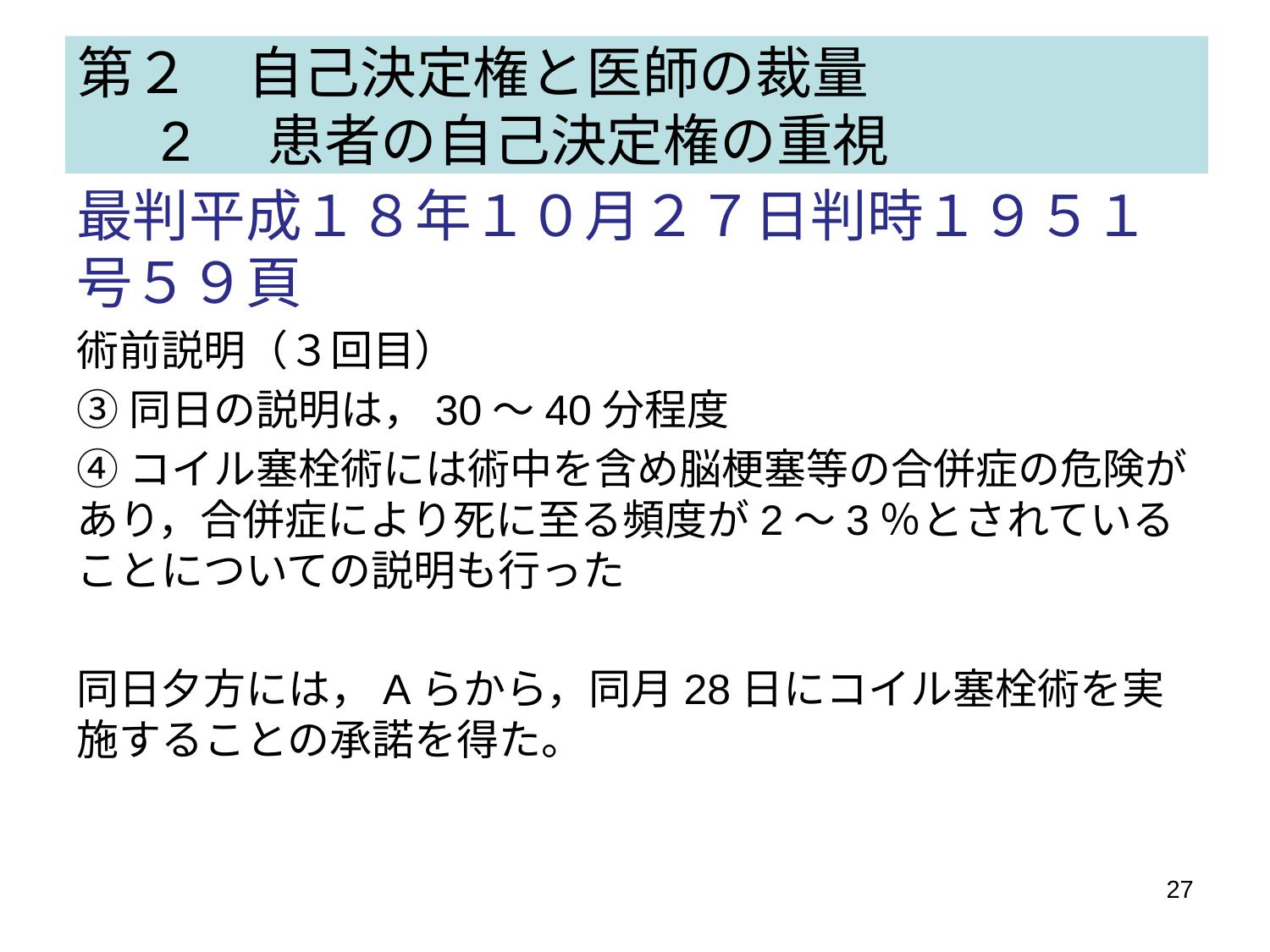

# 第２　自己決定権と医師の裁量 　 2    患者の自己決定権の重視
最判平成１８年１０月２７日判時１９５１号５９頁
術前説明（３回目）
③同日の説明は，30〜40分程度
④コイル塞栓術には術中を含め脳梗塞等の合併症の危険があり，合併症により死に至る頻度が2〜3％とされていることについての説明も行った

同日夕方には，Aらから，同月28日にコイル塞栓術を実施することの承諾を得た。

27